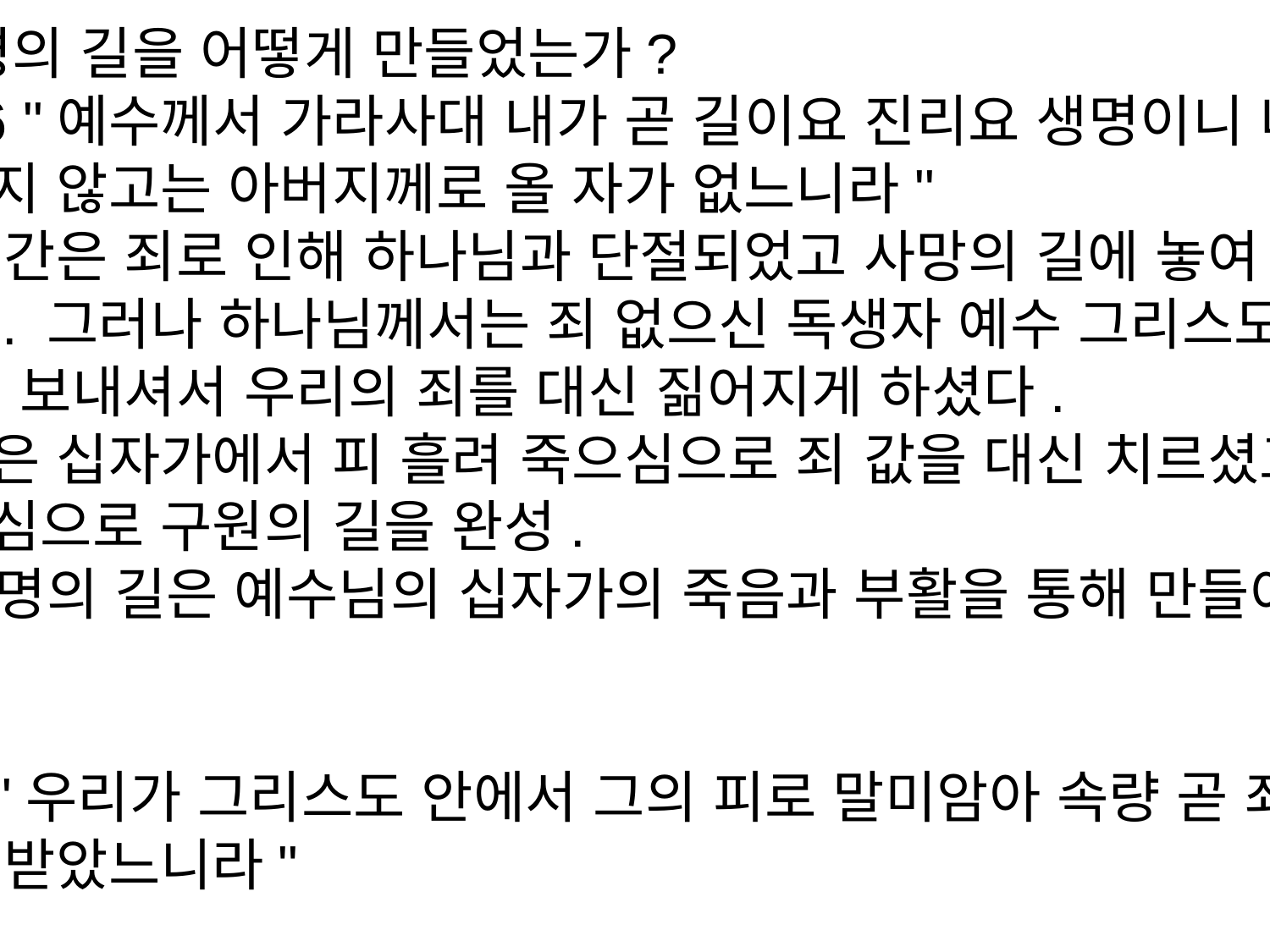

4. 생명의 길을 어떻게 만들었는가?
요14:6 "예수께서 가라사대 내가 곧 길이요 진리요 생명이니 나로 말미암지 않고는 아버지께로 올 자가 없느니라"
모든 인간은 죄로 인해 하나님과 단절되었고 사망의 길에 놓여 있었다. 그러나 하나님께서는 죄 없으신 독생자 예수 그리스도를 이 땅에 보내셔서 우리의 죄를 대신 짊어지게 하셨다.
예수님은 십자가에서 피 흘려 죽으심으로 죄 값을 대신 치르셨고, 부활하심으로 구원의 길을 완성.
즉, 생명의 길은 예수님의 십자가의 죽음과 부활을 통해 만들어진 길.

엡1:7 "우리가 그리스도 안에서 그의 피로 말미암아 속량 곧 죄 사함을 받았느니라"